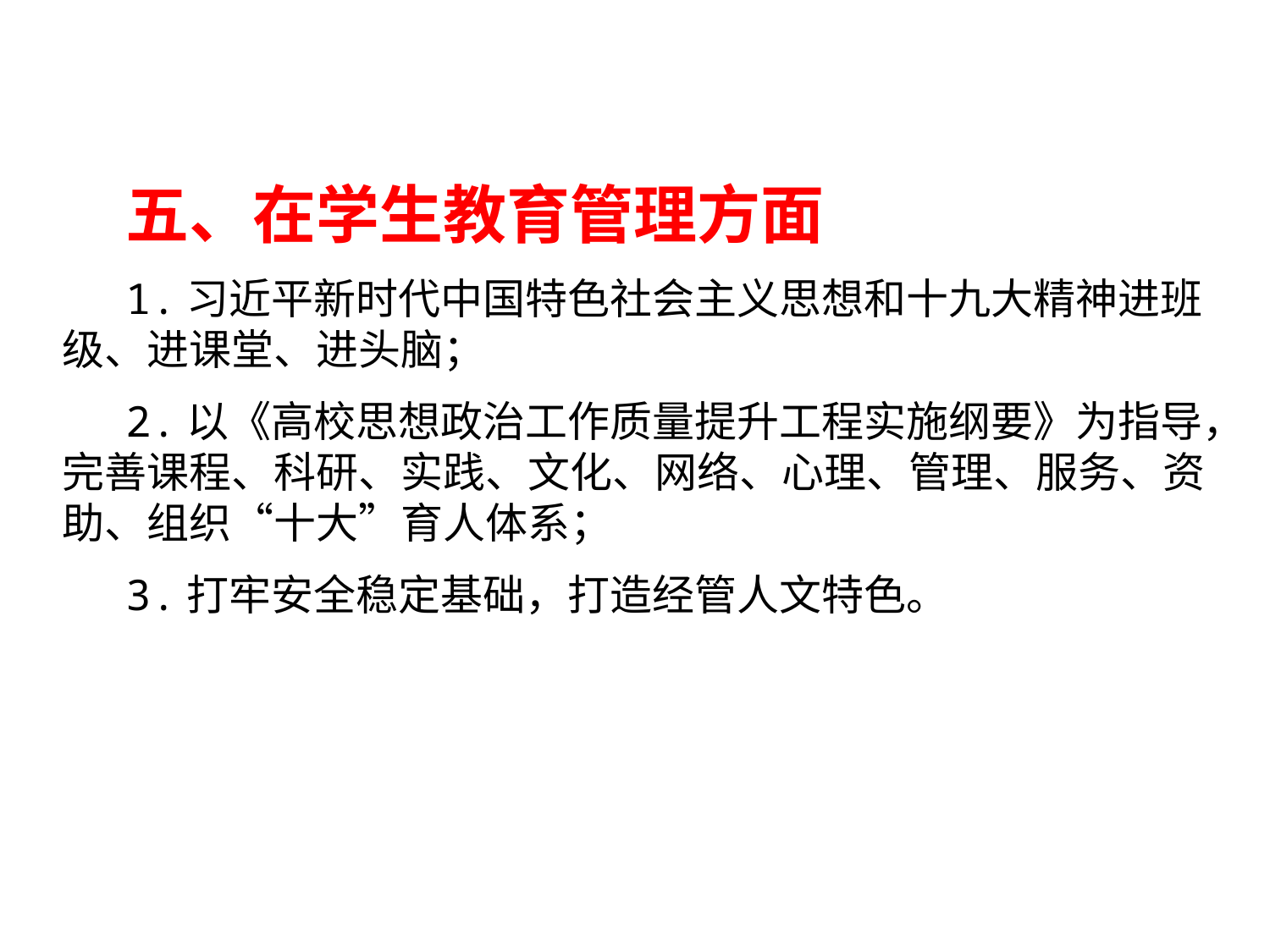

五、在学生教育管理方面
1.习近平新时代中国特色社会主义思想和十九大精神进班级、进课堂、进头脑；
2.以《高校思想政治工作质量提升工程实施纲要》为指导，完善课程、科研、实践、文化、网络、心理、管理、服务、资助、组织“十大”育人体系；
3.打牢安全稳定基础，打造经管人文特色。